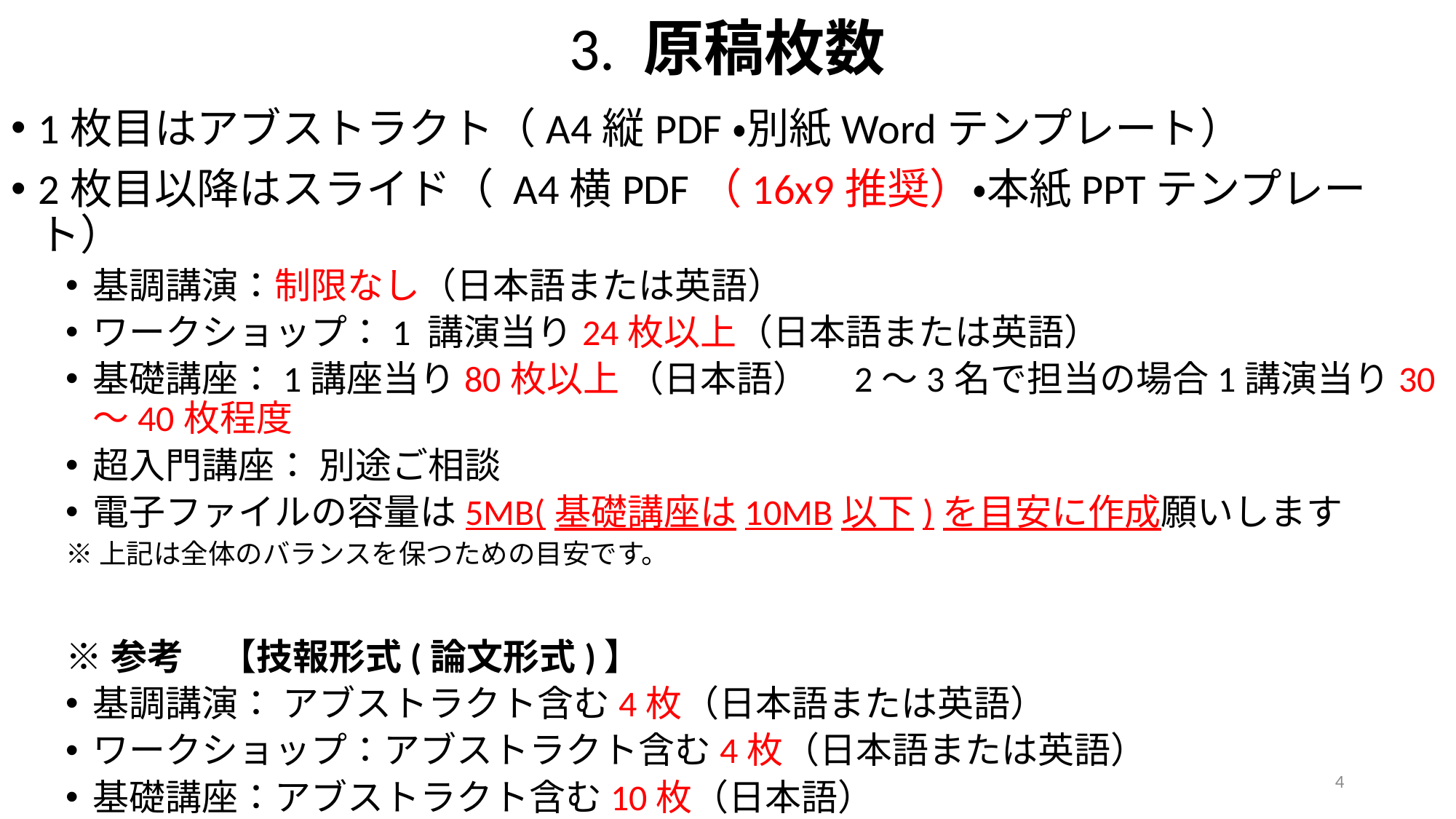

# 3. 原稿枚数
1枚目はアブストラクト（A4縦PDF・別紙Wordテンプレート）
2枚目以降はスライド（ A4横PDF（16x9推奨）・本紙PPTテンプレート）
基調講演：制限なし（日本語または英語）
ワークショップ：1 講演当り24枚以上（日本語または英語）
基礎講座：1講座当り80枚以上 （日本語）　2～3名で担当の場合1講演当り30～40枚程度
超入門講座： 別途ご相談
電子ファイルの容量は5MB(基礎講座は10MB以下)を目安に作成願いします
※上記は全体のバランスを保つための目安です。

※参考　【技報形式(論文形式)】
基調講演： アブストラクト含む4枚（日本語または英語）
ワークショップ：アブストラクト含む4枚（日本語または英語）
基礎講座：アブストラクト含む10枚（日本語）

4